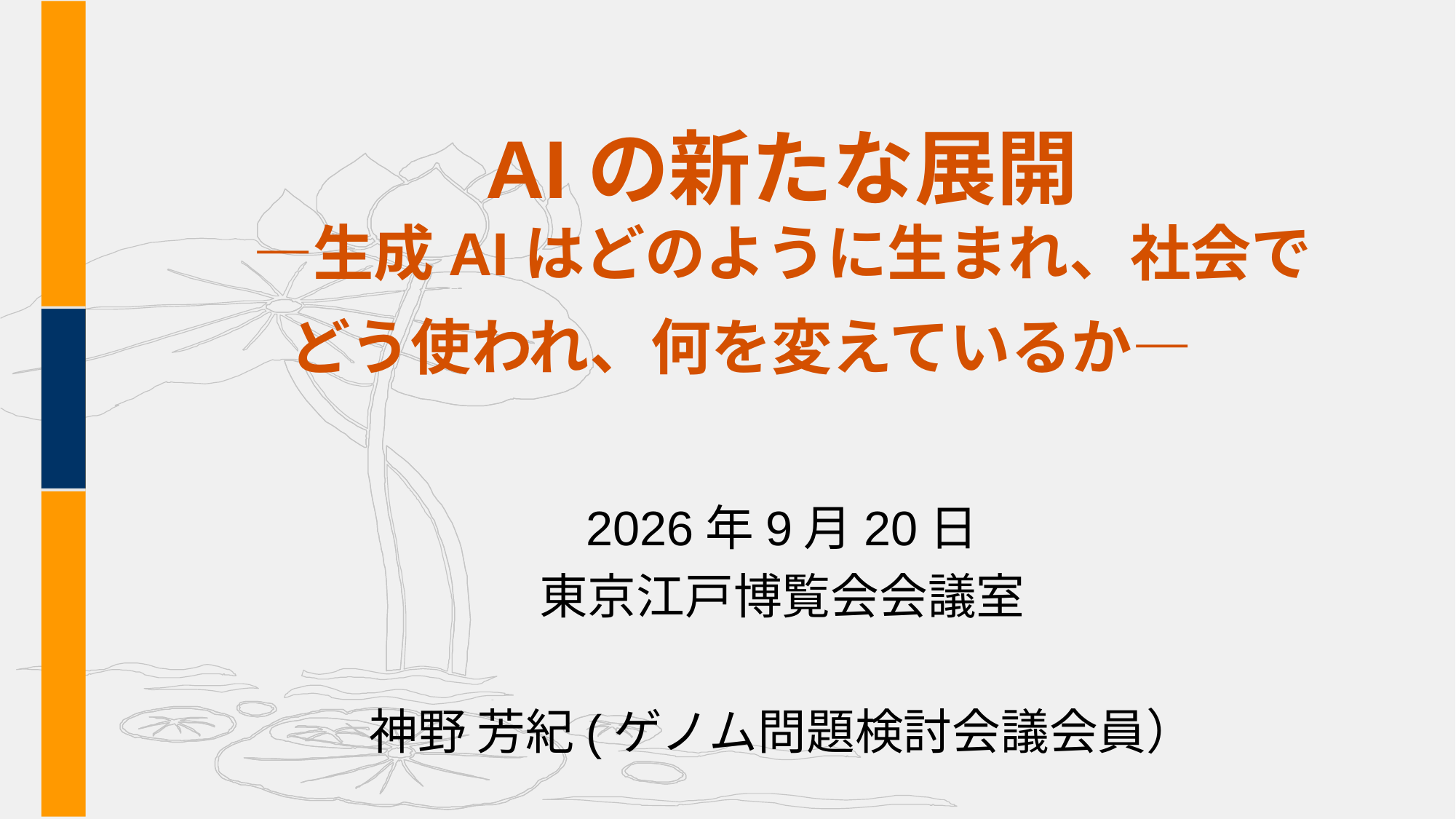

# AIの新たな展開 ―生成AIはどのように生まれ、社会で どう使われ、何を変えているか―
2026年9月20日
東京江戸博覧会会議室

神野 芳紀(ゲノム問題検討会議会員）